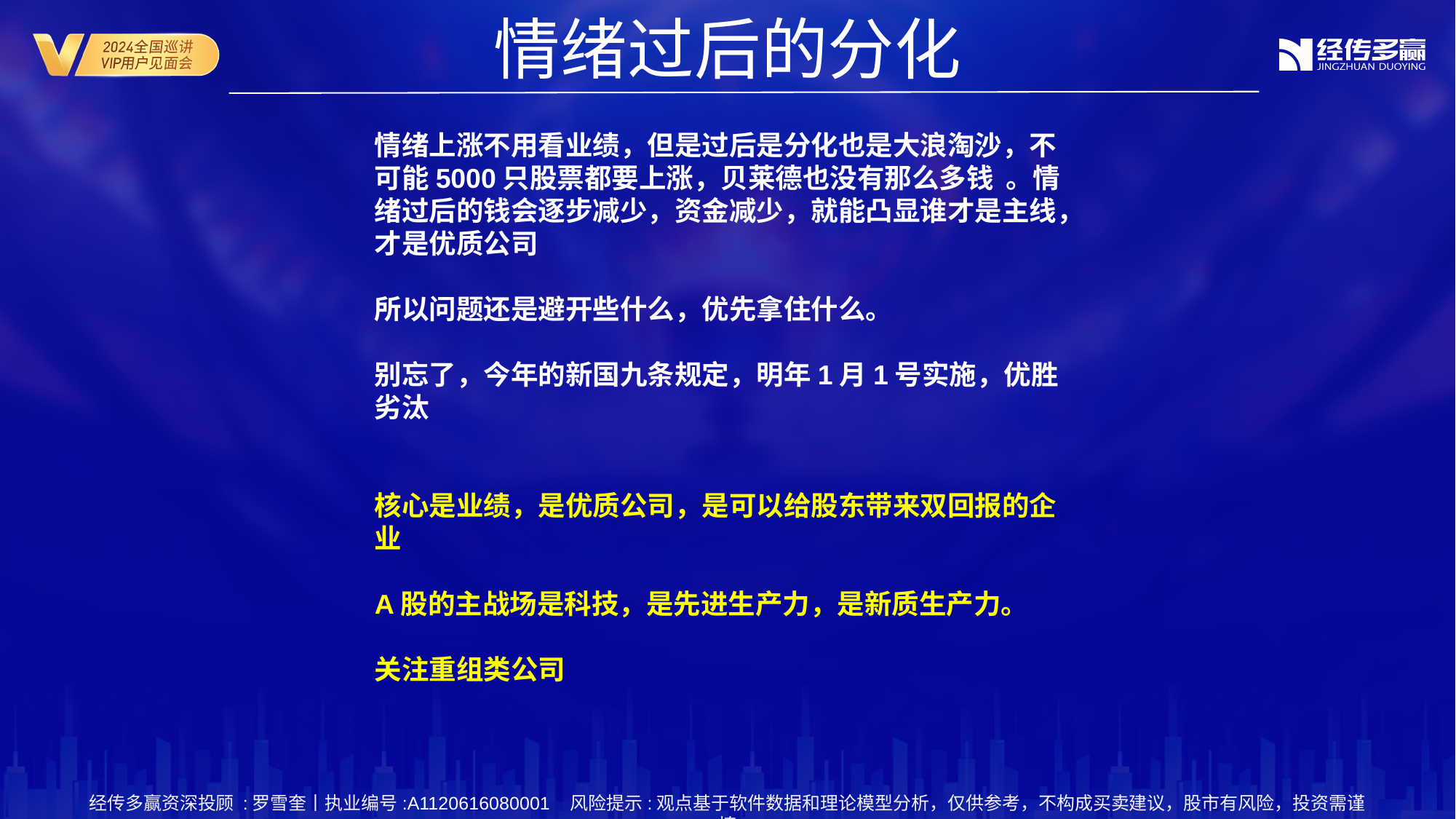

情绪过后的分化
情绪上涨不用看业绩，但是过后是分化也是大浪淘沙，不可能5000只股票都要上涨，贝莱德也没有那么多钱  。情绪过后的钱会逐步减少，资金减少，就能凸显谁才是主线，才是优质公司

所以问题还是避开些什么，优先拿住什么。

别忘了，今年的新国九条规定，明年1月1号实施，优胜劣汰

核心是业绩，是优质公司，是可以给股东带来双回报的企业

A股的主战场是科技，是先进生产力，是新质生产力。

关注重组类公司
经传多赢资深投顾 :罗雪奎丨执业编号:A1120616080001   风险提示:观点基于软件数据和理论模型分析，仅供参考，不构成买卖建议，股市有风险，投资需谨慎